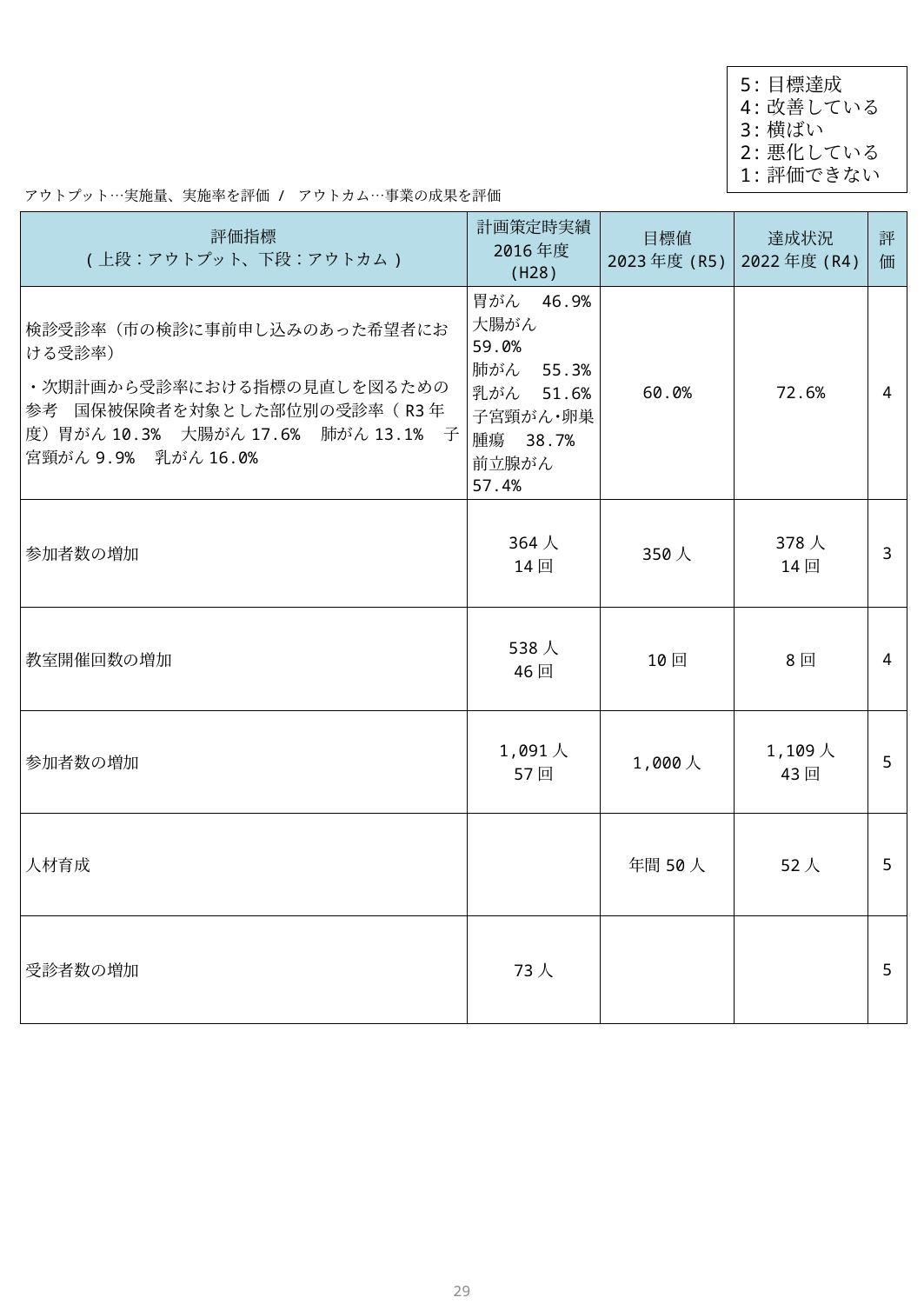

5:目標達成
4:改善している
3:横ばい
2:悪化している
1:評価できない
アウトプット…実施量、実施率を評価 / アウトカム…事業の成果を評価
| 評価指標 (上段：アウトプット、下段：アウトカム) | 計画策定時実績 2016年度(H28) | 目標値 2023年度(R5) | 達成状況 2022年度(R4) | 評価 |
| --- | --- | --- | --- | --- |
| 検診受診率（市の検診に事前申し込みのあった希望者における受診率） ・次期計画から受診率における指標の見直しを図るための参考　国保被保険者を対象とした部位別の受診率（R3年度）胃がん10.3%　大腸がん17.6%　肺がん13.1%　子宮頸がん9.9%　乳がん16.0% | 胃がん　46.9% 大腸がん　59.0% 肺がん　55.3% 乳がん　51.6% 子宮頸がん･卵巣腫瘍　38.7% 前立腺がん57.4% | 60.0% | 72.6% | 4 |
| 参加者数の増加 | 364人 14回 | 350人 | 378人 14回 | 3 |
| 教室開催回数の増加 | 538人 46回 | 10回 | 8回 | 4 |
| 参加者数の増加 | 1,091人 57回 | 1,000人 | 1,109人 43回 | 5 |
| 人材育成 |  | 年間50人 | 52人 | 5 |
| 受診者数の増加 | 73人 |  |  | 5 |
29